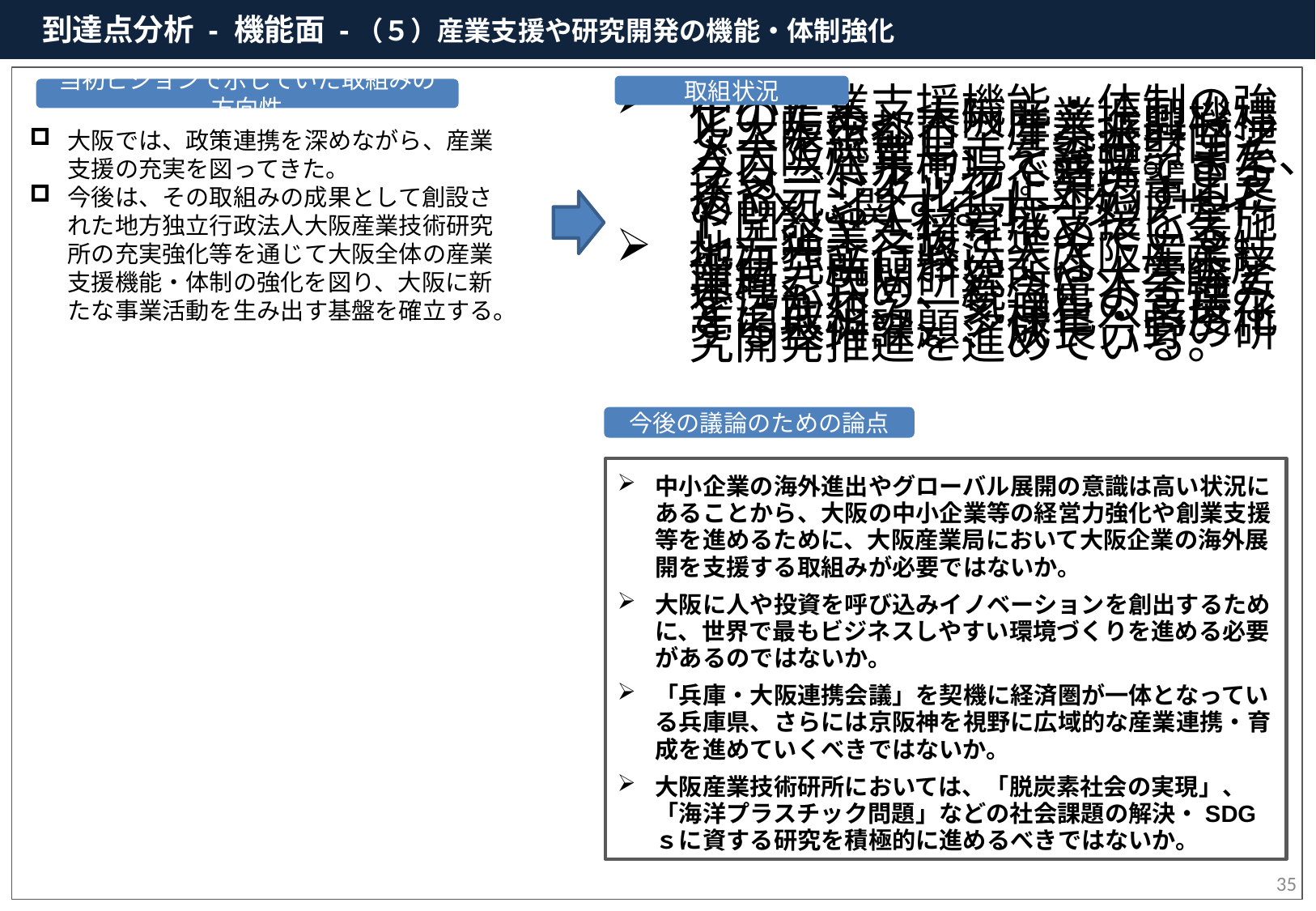

到達点分析 - 機能面 -（５）産業支援や研究開発の機能・体制強化

取組状況
当初ビジョンで示していた取組みの方向性
中小企業支援機能・体制の強化のため、大阪産業振興機構と大阪市都市型産業振興センターを統合し、「公益財団法人大阪産業局」を設立。また、グローバル市場で活躍できるスタートアップ企業の輩出支援やデジタル化に対応するためDXに関するポータルサイト開設や人材育成支援を実施し、企業支援を進めている。
地方独立行政法人大阪産業技術研究所においては、大阪産業局、民間研究所や大学等と連携を深め、統合による強みを活かし、一気通貫の支援などに取組み、多様化・高度化する技術課題、成長分野の研究開発推進を進めている。

大阪では、政策連携を深めながら、産業支援の充実を図ってきた。
今後は、その取組みの成果として創設された地方独立行政法人大阪産業技術研究所の充実強化等を通じて大阪全体の産業支援機能・体制の強化を図り、大阪に新たな事業活動を生み出す基盤を確立する。

今後の議論のための論点
中小企業の海外進出やグローバル展開の意識は高い状況にあることから、大阪の中小企業等の経営力強化や創業支援等を進めるために、大阪産業局において大阪企業の海外展開を支援する取組みが必要ではないか。
大阪に人や投資を呼び込みイノベーションを創出するために、世界で最もビジネスしやすい環境づくりを進める必要があるのではないか。
「兵庫・大阪連携会議」を契機に経済圏が一体となっている兵庫県、さらには京阪神を視野に広域的な産業連携・育成を進めていくべきではないか。
大阪産業技術研所においては、「脱炭素社会の実現」、「海洋プラスチック問題」などの社会課題の解決・SDGｓに資する研究を積極的に進めるべきではないか。

35